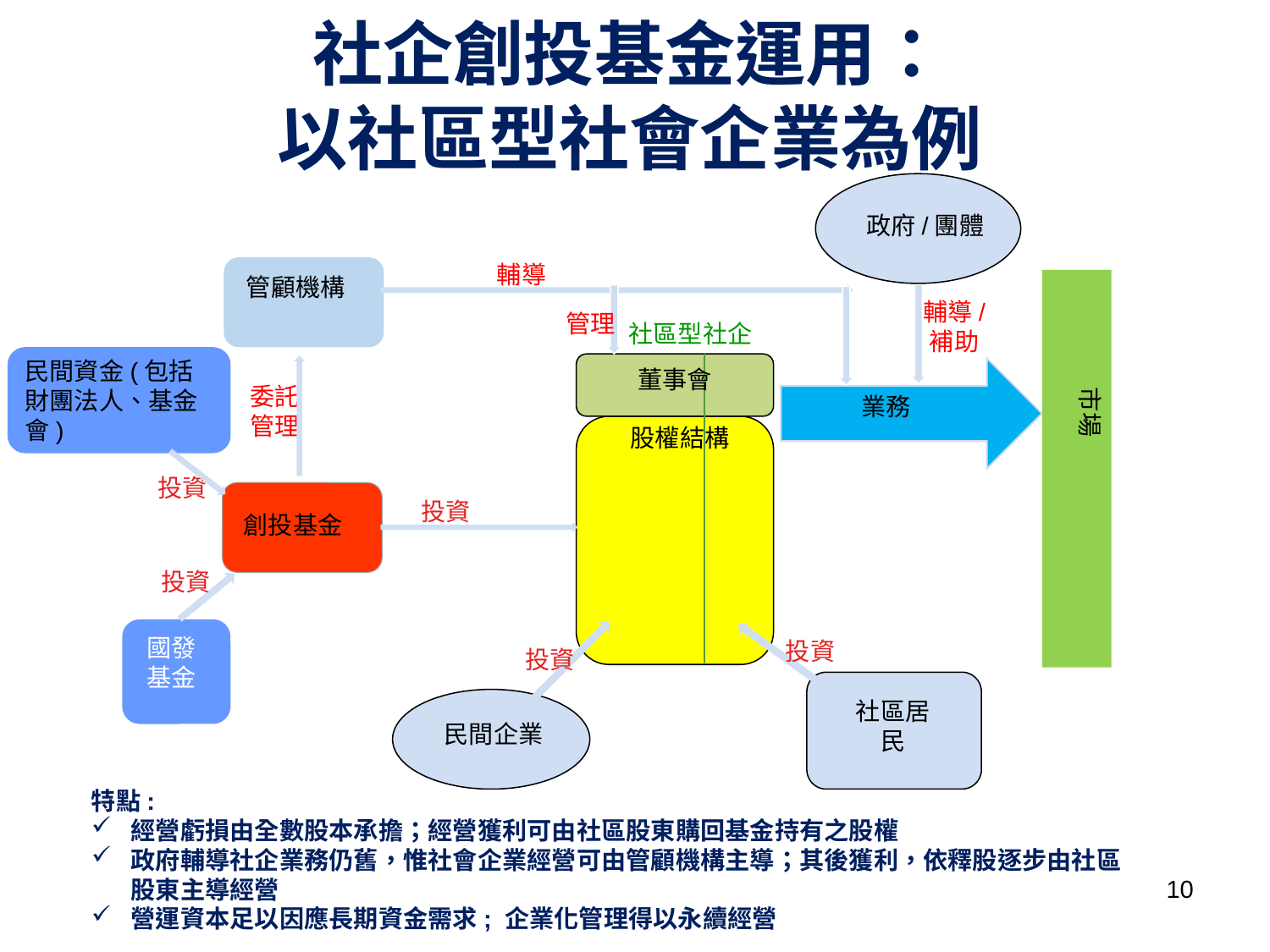

# 社企創投基金運用： 以社區型社會企業為例

政府/團體
輔導

管顧機構

輔導/
補助
管理
民間資金
社區型社企

民間資金(包括財團法人、基金會)

董事會

委託管理
市場
業務

股權結構
投資

投資

創投基金

投資

投資

投資
國發
基金

社區居民
民間企業
特點:
經營虧損由全數股本承擔；經營獲利可由社區股東購回基金持有之股權
政府輔導社企業務仍舊，惟社會企業經營可由管顧機構主導；其後獲利，依釋股逐步由社區股東主導經營
營運資本足以因應長期資金需求; 企業化管理得以永續經營
10